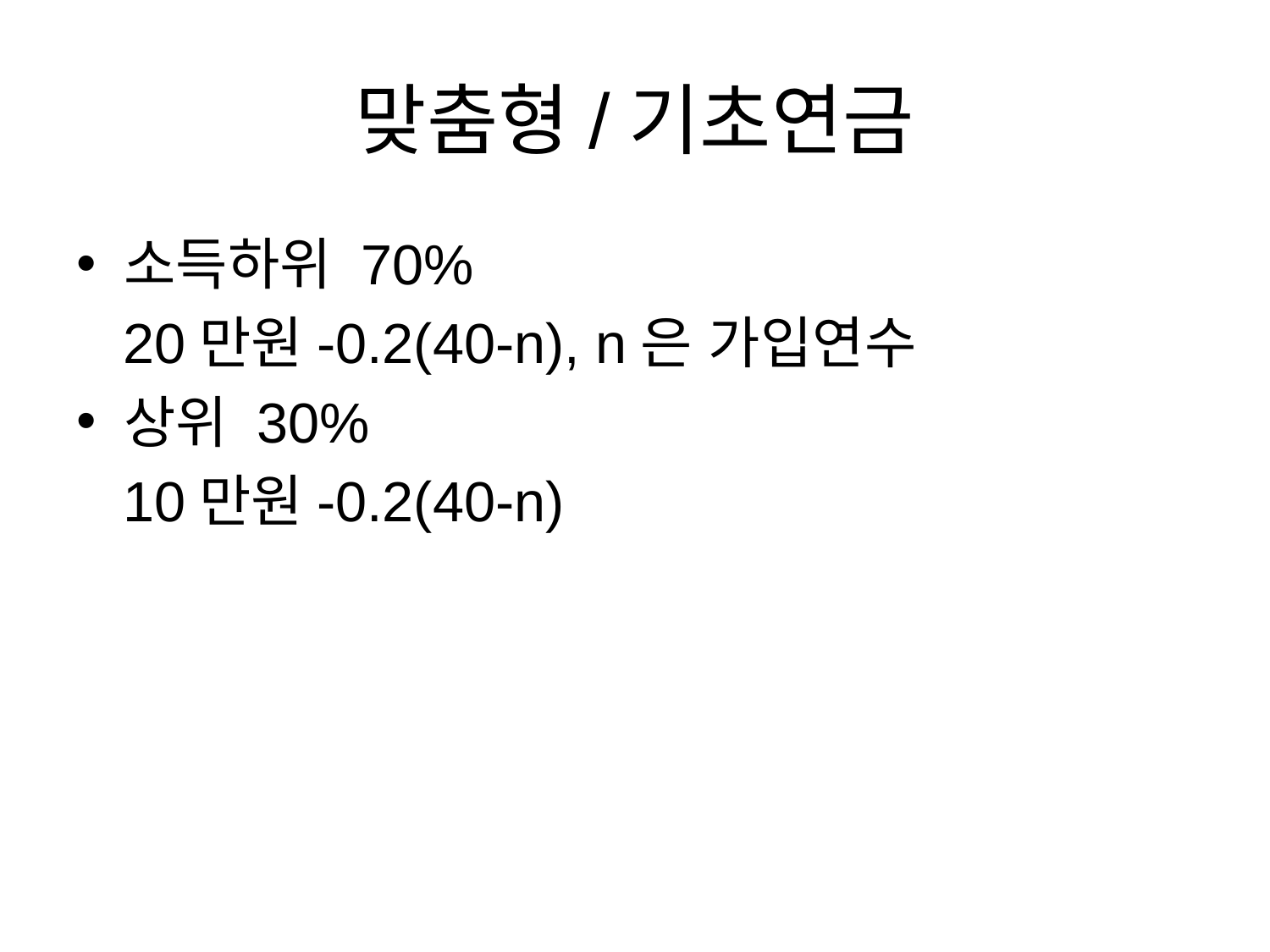

# 맞춤형/기초연금
소득하위 70%
   20만원-0.2(40-n), n은 가입연수
상위 30%
   10만원-0.2(40-n)